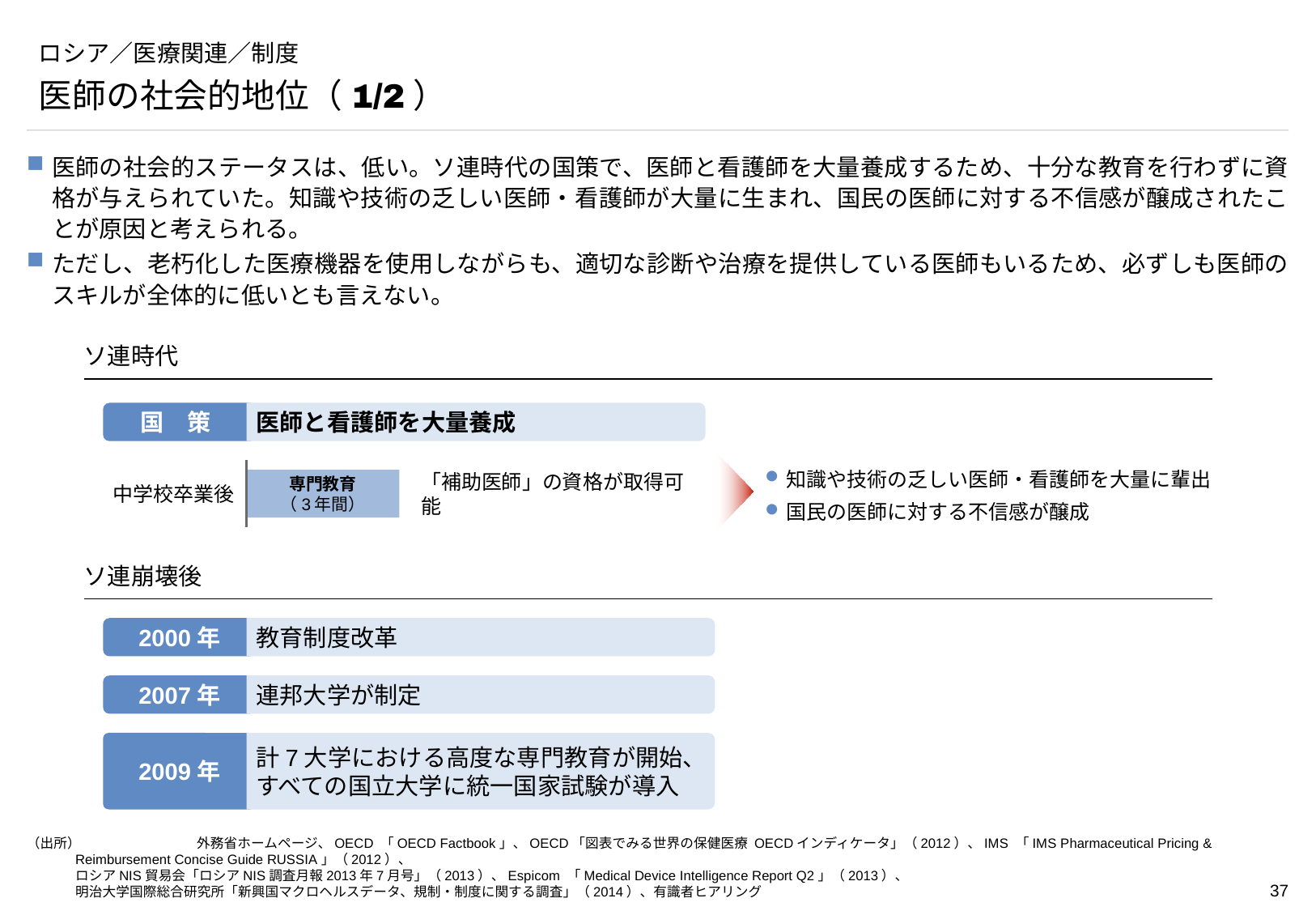

# ロシア／医療関連／制度
医師の社会的地位（1/2）
医師の社会的ステータスは、低い。ソ連時代の国策で、医師と看護師を大量養成するため、十分な教育を行わずに資格が与えられていた。知識や技術の乏しい医師・看護師が大量に生まれ、国民の医師に対する不信感が醸成されたことが原因と考えられる。
ただし、老朽化した医療機器を使用しながらも、適切な診断や治療を提供している医師もいるため、必ずしも医師のスキルが全体的に低いとも言えない。
医師と看護師を大量養成
ソ連時代
教育制度改革
国　策
連邦大学が制定
知識や技術の乏しい医師・看護師を大量に輩出
国民の医師に対する不信感が醸成
中学校卒業後
専門教育
（3年間）
「補助医師」の資格が取得可能

計7大学における高度な専門教育が開始、
すべての国立大学に統一国家試験が導入
ソ連崩壊後
2000年
2007年
2009年
（出所）	外務省ホームページ、OECD 「OECD Factbook」、OECD「図表でみる世界の保健医療 OECDインディケータ」（2012）、IMS 「IMS Pharmaceutical Pricing & Reimbursement Concise Guide RUSSIA」（2012）、
ロシアNIS貿易会「ロシアNIS調査月報2013年7月号」（2013）、Espicom 「Medical Device Intelligence Report Q2」（2013）、
明治大学国際総合研究所「新興国マクロヘルスデータ、規制・制度に関する調査」（2014）、有識者ヒアリング